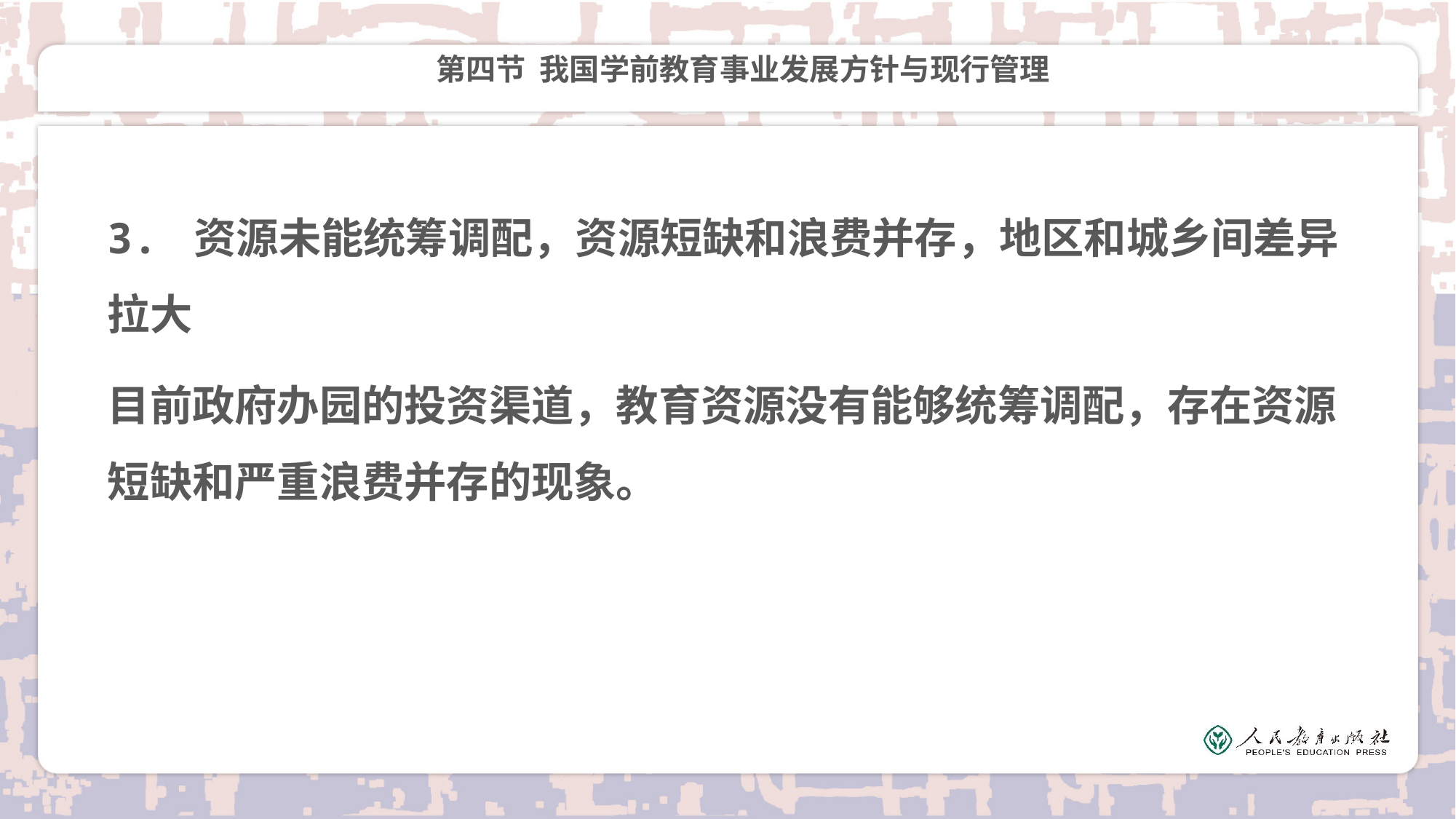

# 第四节  我国学前教育事业发展方针与现行管理
3. 资源未能统筹调配，资源短缺和浪费并存，地区和城乡间差异拉大
目前政府办园的投资渠道，教育资源没有能够统筹调配，存在资源短缺和严重浪费并存的现象。